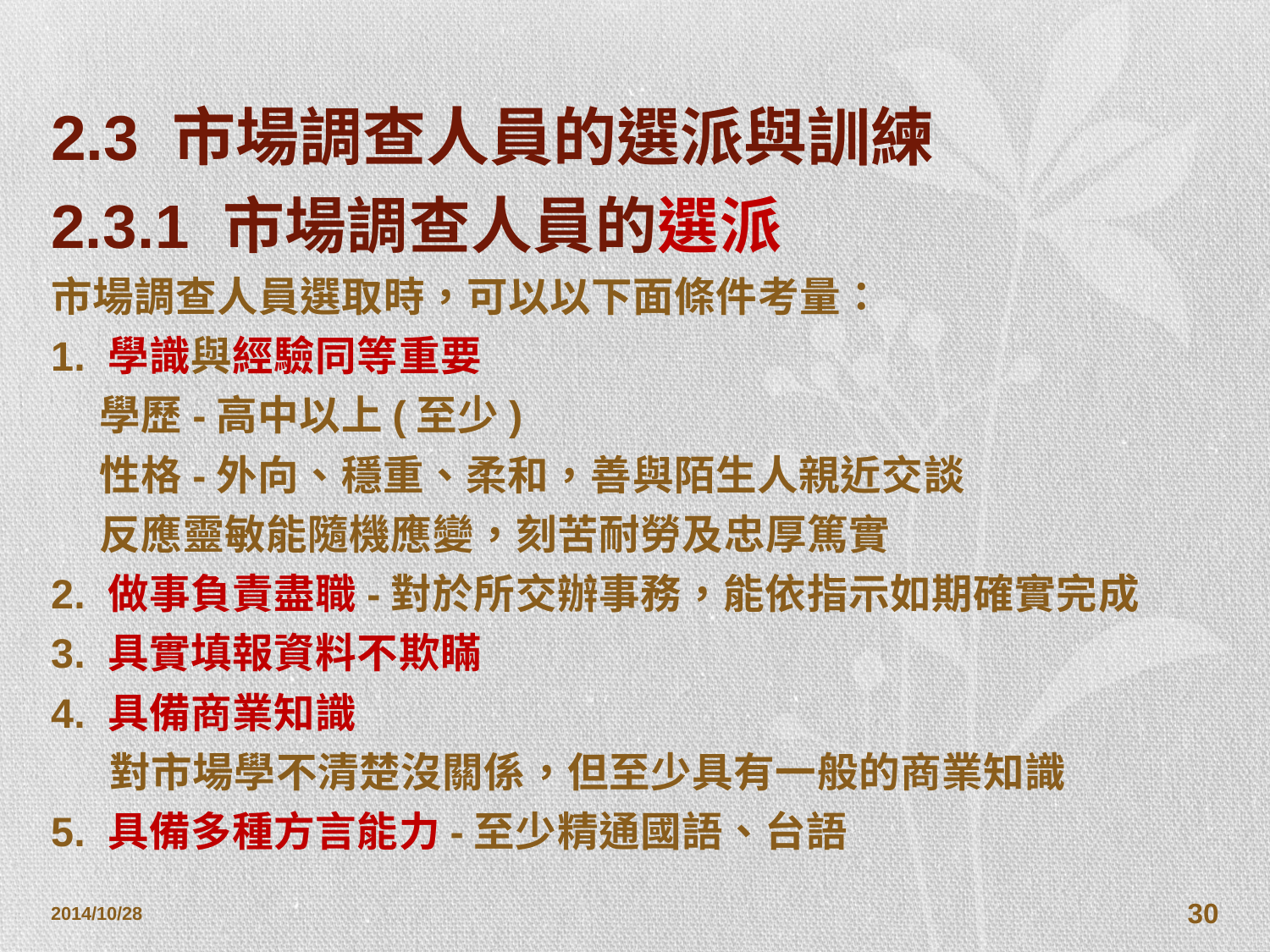

# 2.3 市場調查人員的選派與訓練
2.3.1 市場調查人員的選派
市場調查人員選取時，可以以下面條件考量：
1. 學識與經驗同等重要
    學歷-高中以上(至少)
    性格-外向、穩重、柔和，善與陌生人親近交談
    反應靈敏能隨機應變，刻苦耐勞及忠厚篤實
2. 做事負責盡職-對於所交辦事務，能依指示如期確實完成
3. 具實填報資料不欺瞞
4. 具備商業知識
     對市場學不清楚沒關係，但至少具有一般的商業知識
5. 具備多種方言能力-至少精通國語、台語
2014/10/28
30